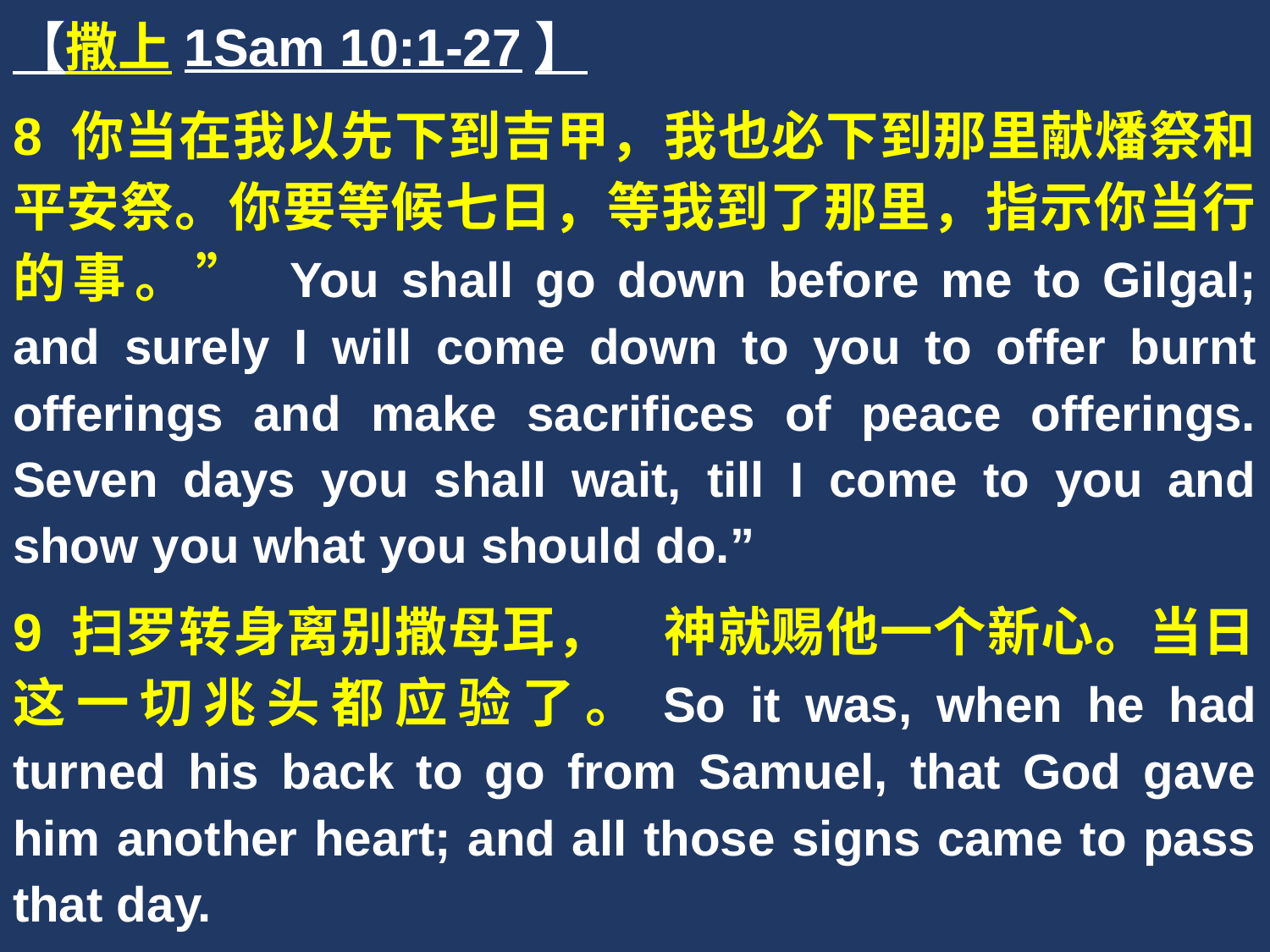

【撒上1Sam 10:1-27】
8 你当在我以先下到吉甲，我也必下到那里献燔祭和平安祭。你要等候七日，等我到了那里，指示你当行的事。” You shall go down before me to Gilgal; and surely I will come down to you to offer burnt offerings and make sacrifices of peace offerings. Seven days you shall wait, till I come to you and show you what you should do.”
9 扫罗转身离别撒母耳，　神就赐他一个新心。当日这一切兆头都应验了。So it was, when he had turned his back to go from Samuel, that God gave him another heart; and all those signs came to pass that day.